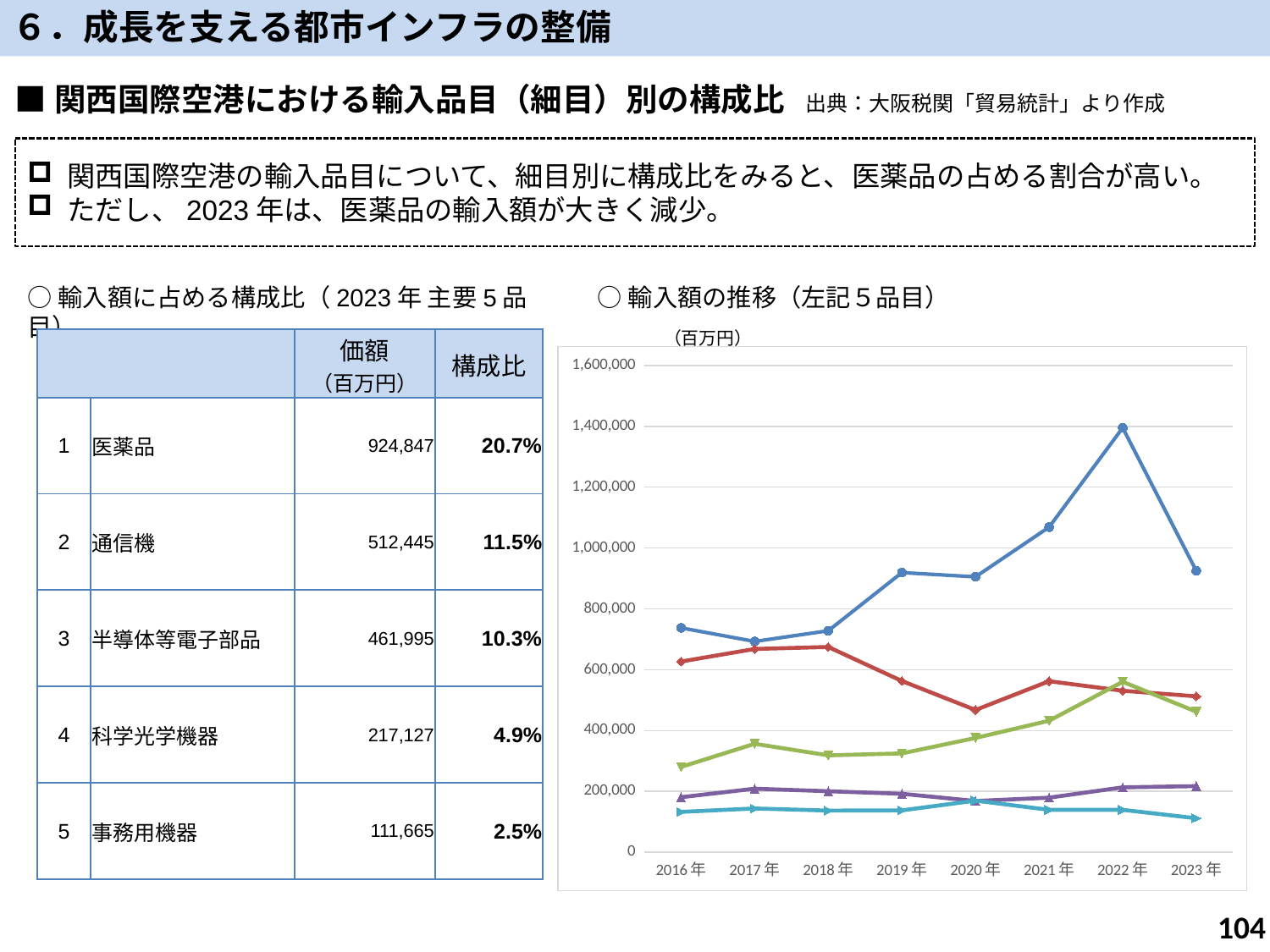

６．成長を支える都市インフラの整備
■関西国際空港における輸入品目（細目）別の構成比　出典：大阪税関「貿易統計」より作成
関西国際空港の輸入品目について、細目別に構成比をみると、医薬品の占める割合が高い。
ただし、2023年は、医薬品の輸入額が大きく減少。
○輸入額に占める構成比（2023年 主要5品目）
○輸入額の推移（左記５品目）
（百万円）
|  |  | 価額 （百万円） | 構成比 |
| --- | --- | --- | --- |
| 1 | 医薬品 | 924,847 | 20.7% |
| 2 | 通信機 | 512,445 | 11.5% |
| 3 | 半導体等電子部品 | 461,995 | 10.3% |
| 4 | 科学光学機器 | 217,127 | 4.9% |
| 5 | 事務用機器 | 111,665 | 2.5% |

### Chart

| Category | 医薬品 | 通信機 | 半導体等電子部品 | 科学光学機器 | 事務用機器 |
|---|---|---|---|---|---|
| 2016年 | 737473.0 | 626616.0 | 280478.0 | 180739.0 | 132675.0 |
| 2017年 | 692750.0 | 668126.0 | 356234.0 | 208815.0 | 143701.0 |
| 2018年 | 727943.0 | 674580.0 | 318374.0 | 200459.0 | 136936.0 |
| 2019年 | 919148.0 | 562790.0 | 324766.0 | 192045.0 | 137476.0 |
| 2020年 | 905195.0 | 467599.0 | 375559.0 | 168368.0 | 169491.0 |
| 2021年 | 1068500.0 | 562073.0 | 432160.0 | 179279.0 | 139342.0 |
| 2022年 | 1394924.0 | 530860.0 | 560108.0 | 213318.0 | 139341.0 |
| 2023年 | 924847.0 | 512445.0 | 461995.0 | 217127.0 | 111665.0 |
104